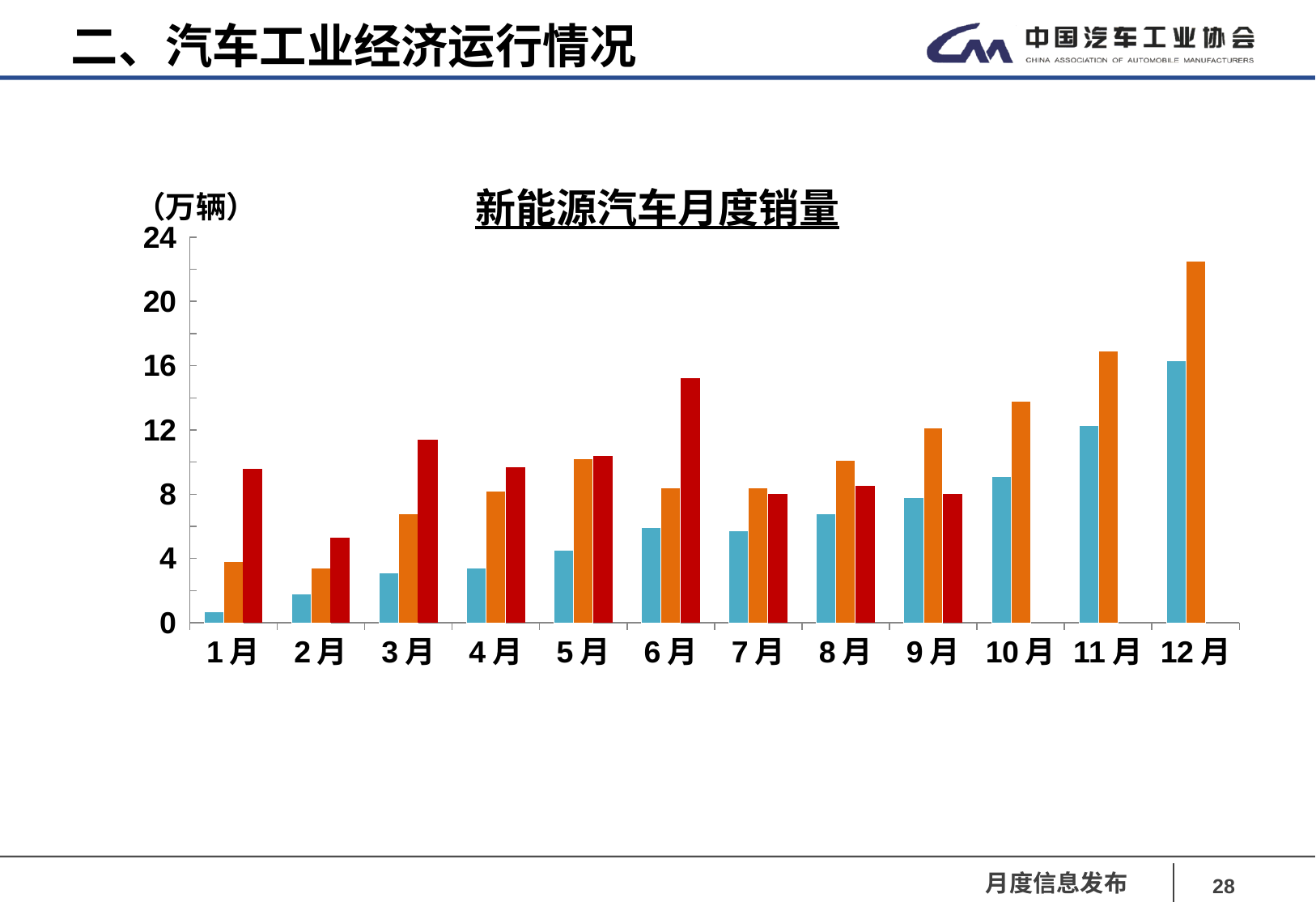

二、汽车工业经济运行情况

### Chart

| Category | 2017年 | 2018年 | 2019年 |
|---|---|---|---|
| 1月 | 0.7 | 3.8 | 9.6 |
| 2月 | 1.8 | 3.4 | 5.3 |
| 3月 | 3.1 | 6.8 | 11.4 |
| 4月 | 3.4 | 8.2 | 9.7 |
| 5月 | 4.5 | 10.2 | 10.4 |
| 6月 | 5.9 | 8.4 | 15.2 |
| 7月 | 5.7 | 8.4 | 8.0 |
| 8月 | 6.8 | 10.1228 | 8.5 |
| 9月 | 7.8 | 12.1224 | 8.0 |
| 10月 | 9.1 | 13.7863 | None |
| 11月 | 12.3 | 16.9343 | None |
| 12月 | 16.3 | 22.5 | None |
新能源汽车月度销量